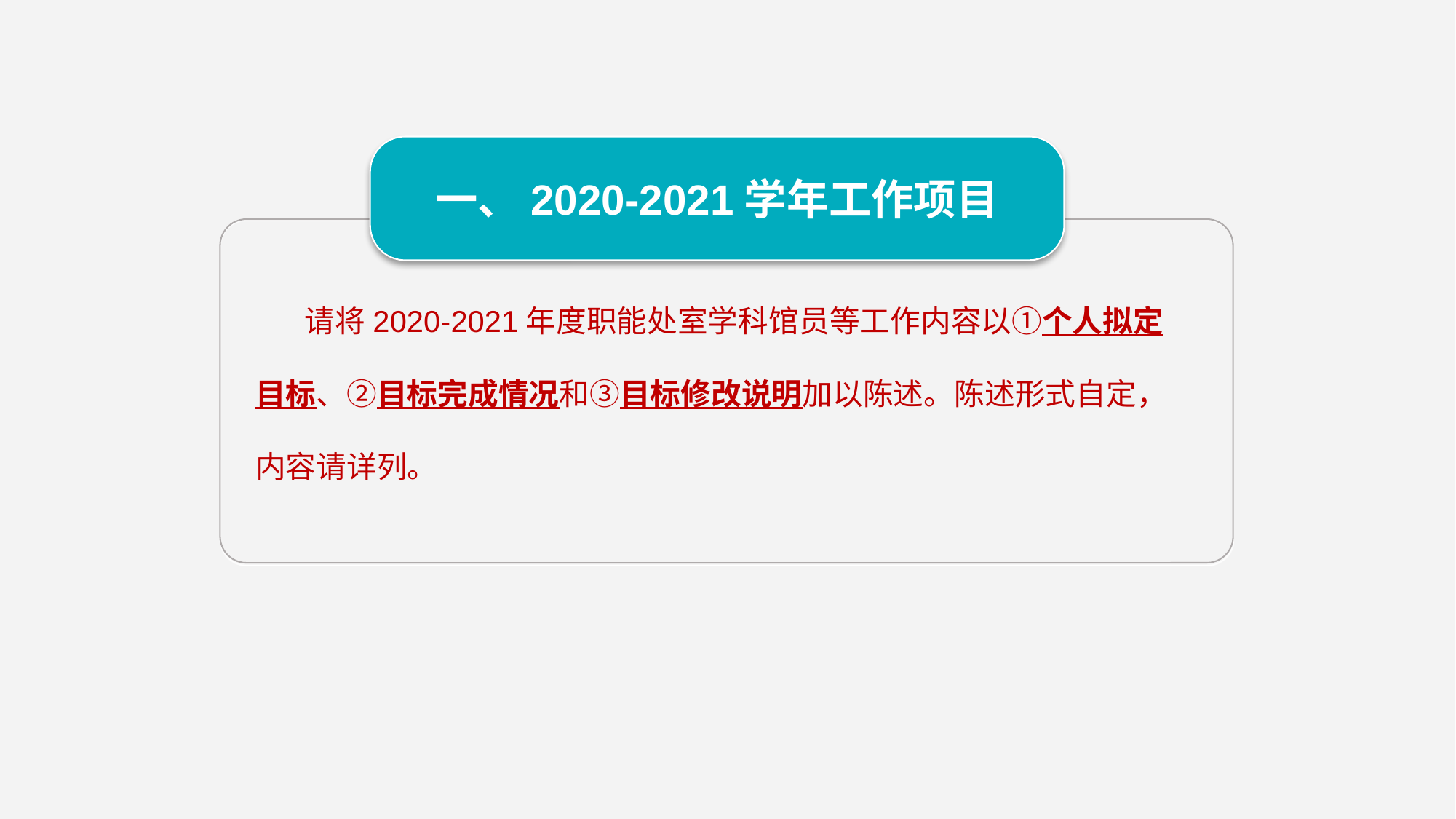

一、2020-2021学年工作项目

        请将2020-2021年度职能处室学科馆员等工作内容以①个人拟定目标、②目标完成情况和③目标修改说明加以陈述。陈述形式自定，内容请详列。